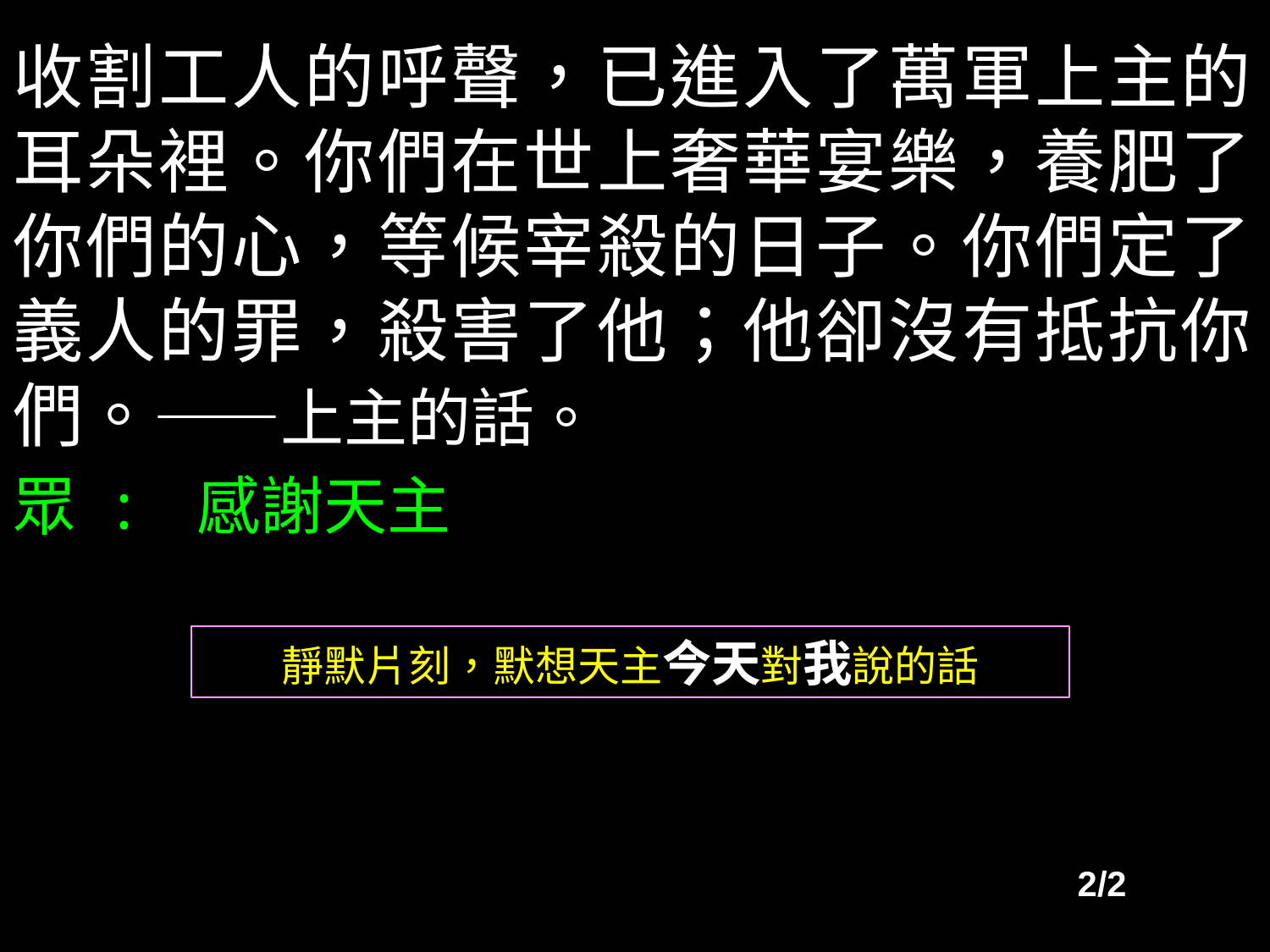

收割工人的呼聲，已進入了萬軍上主的耳朵裡。你們在世上奢華宴樂，養肥了你們的心，等候宰殺的日子。你們定了義人的罪，殺害了他；他卻沒有抵抗你們。——上主的話。
眾 : 感謝天主

靜默片刻，默想天主今天對我說的話
2/2